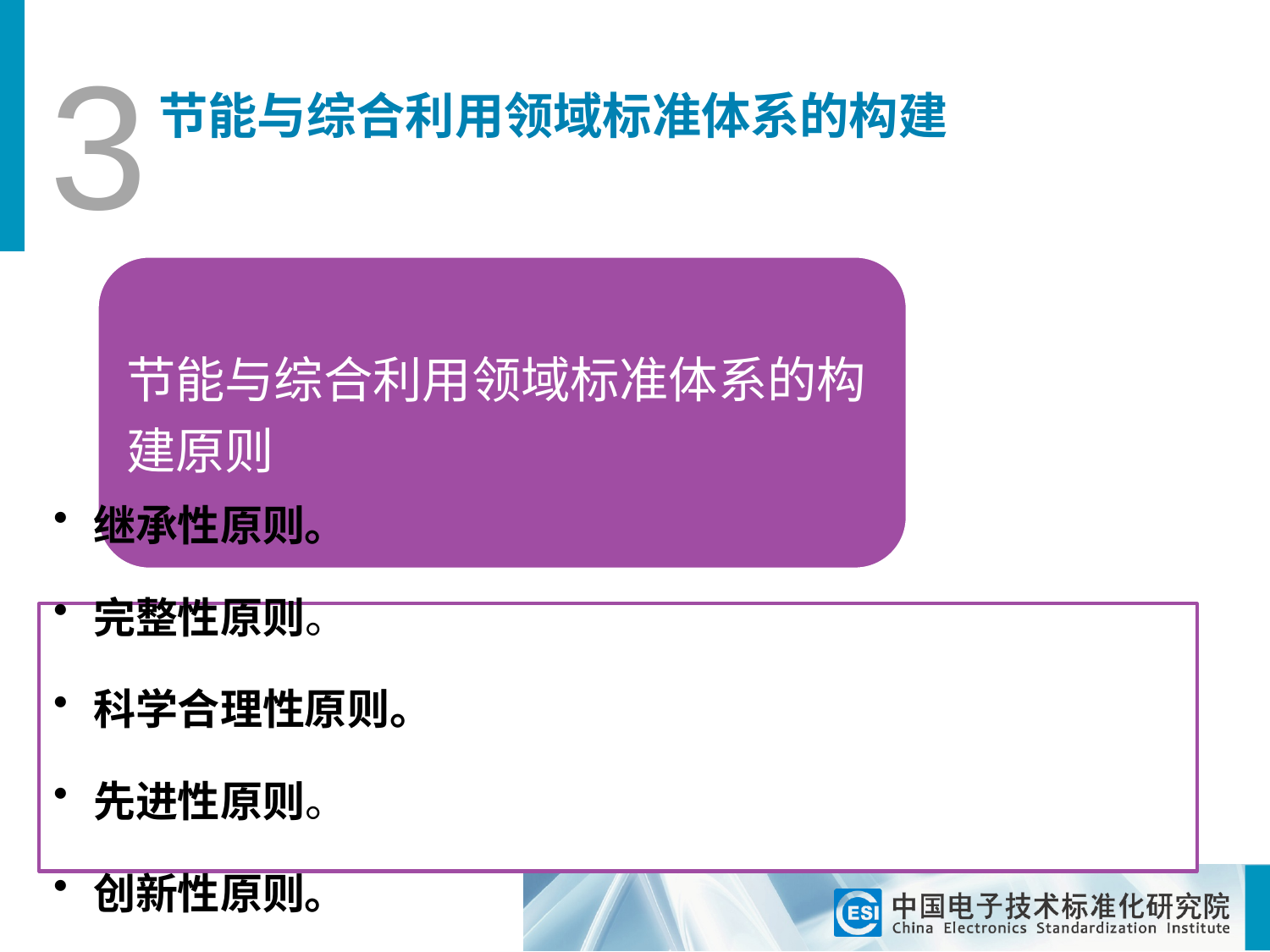

3
节能与综合利用领域标准体系的构建

节能与综合利用领域标准体系的构建原则
科学合理性原则。
创新性原则。
先进性原则。
完整性原则。
继承性原则。